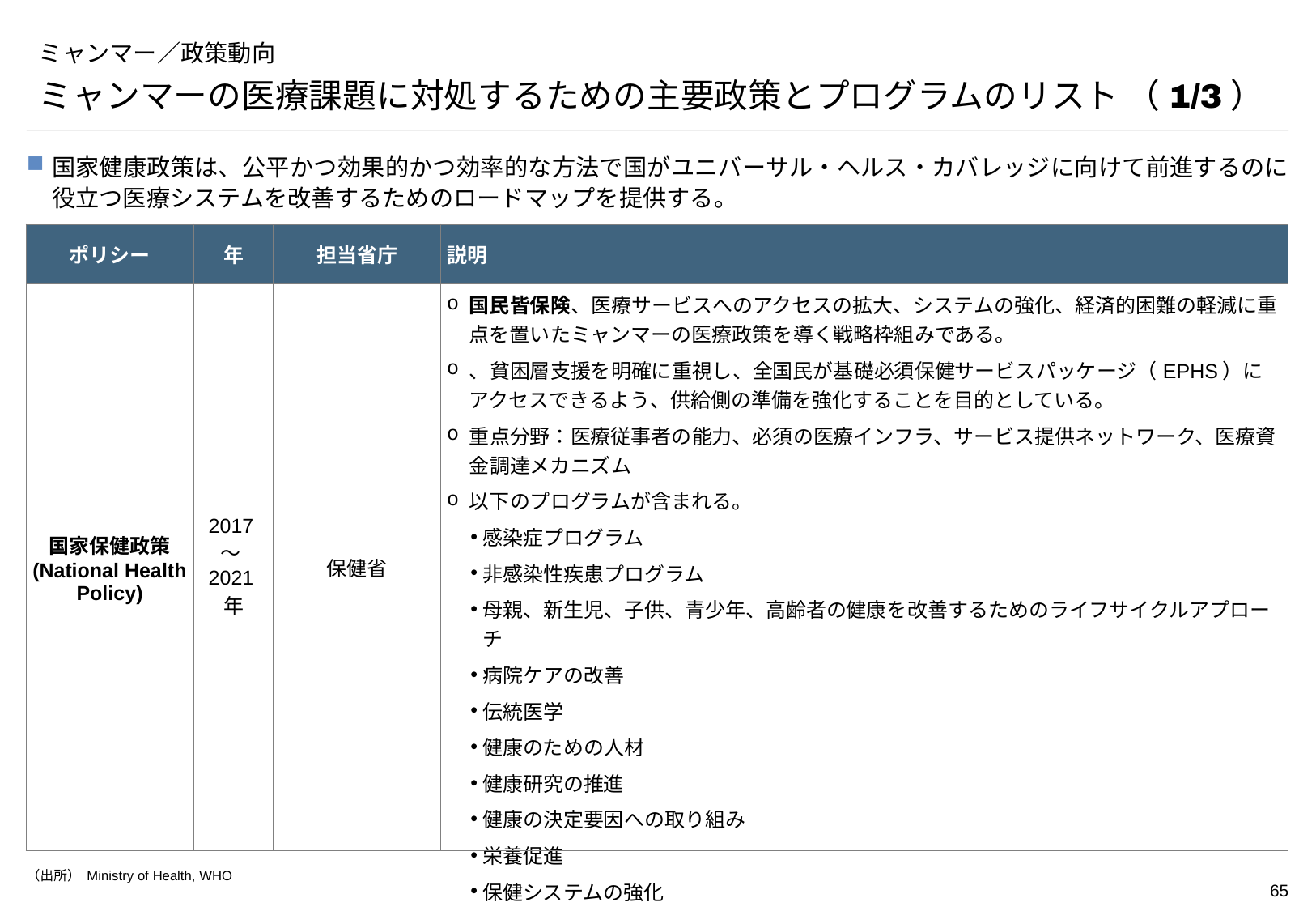

# ミャンマー／政策動向
ミャンマーの医療課題に対処するための主要政策とプログラムのリスト （1/3）
国家健康政策は、公平かつ効果的かつ効率的な方法で国がユニバーサル・ヘルス・カバレッジに向けて前進するのに役立つ医療システムを改善するためのロードマップを提供する。
| ポリシー | 年 | 担当省庁 | 説明 |
| --- | --- | --- | --- |
| 国家保健政策 (National Health Policy) | 2017～2021年 | 保健省 | 国民皆保険、医療サービスへのアクセスの拡大、システムの強化、経済的困難の軽減に重点を置いたミャンマーの医療政策を導く戦略枠組みである。 、貧困層支援を明確に重視し、全国民が基礎必須保健サービスパッケージ（EPHS）にアクセスできるよう、供給側の準備を強化することを目的としている。 重点分野：医療従事者の能力、必須の医療インフラ、サービス提供ネットワーク、医療資金調達メカニズム 以下のプログラムが含まれる。 感染症プログラム 非感染性疾患プログラム 母親、新生児、子供、青少年、高齢者の健康を改善するためのライフサイクルアプローチ 病院ケアの改善 伝統医学 健康のための人材 健康研究の推進 健康の決定要因への取り組み 栄養促進 保健システムの強化 農村部、都市周辺部、国境地域の保健 |
（出所） Ministry of Health, WHO